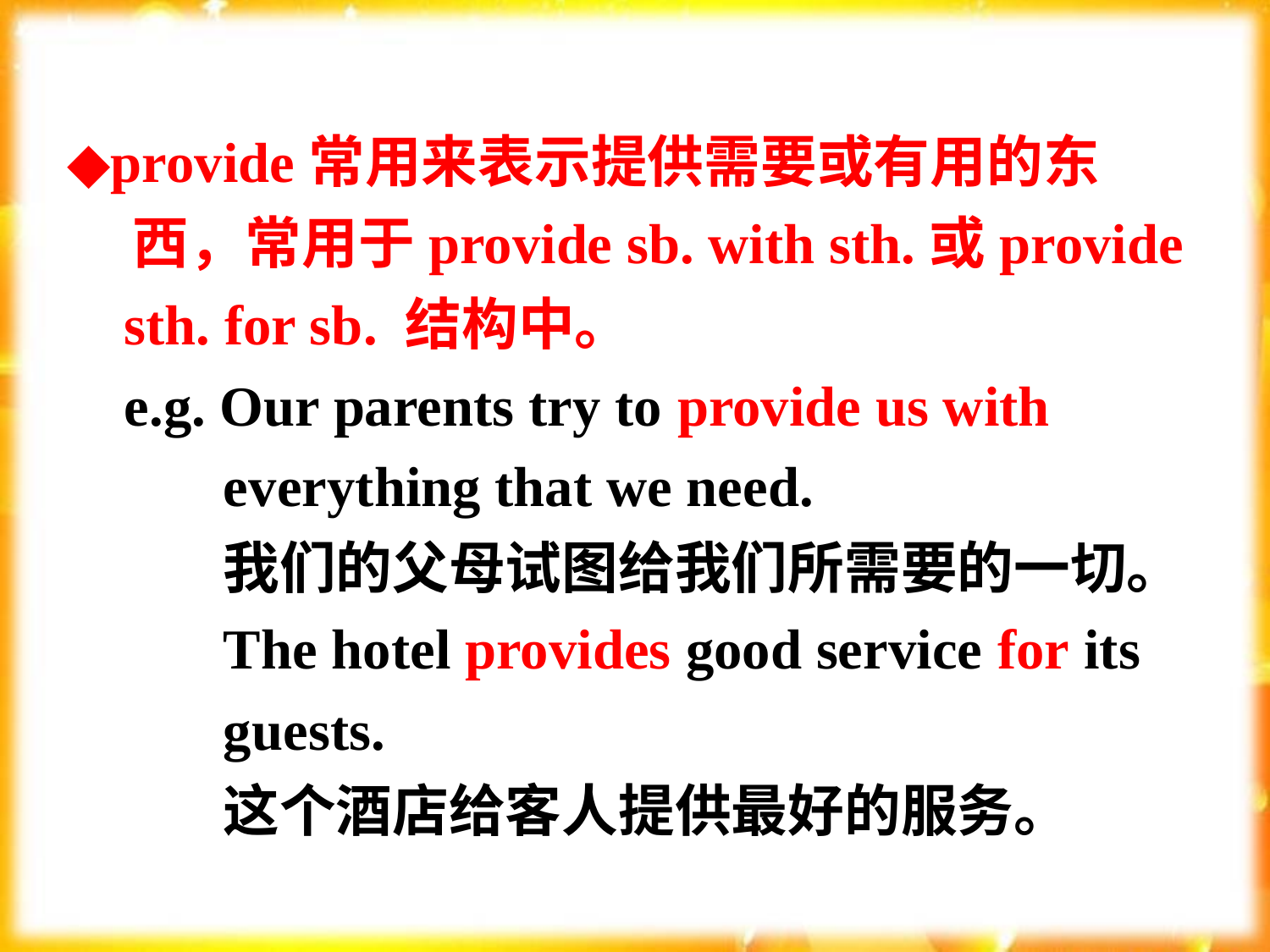

◆provide常用来表示提供需要或有用的东
    西，常用于provide sb. with sth.或provide
    sth. for sb. 结构中。
    e.g. Our parents try to provide us with
           everything that we need.
           我们的父母试图给我们所需要的一切。
           The hotel provides good service for its
           guests.
           这个酒店给客人提供最好的服务。